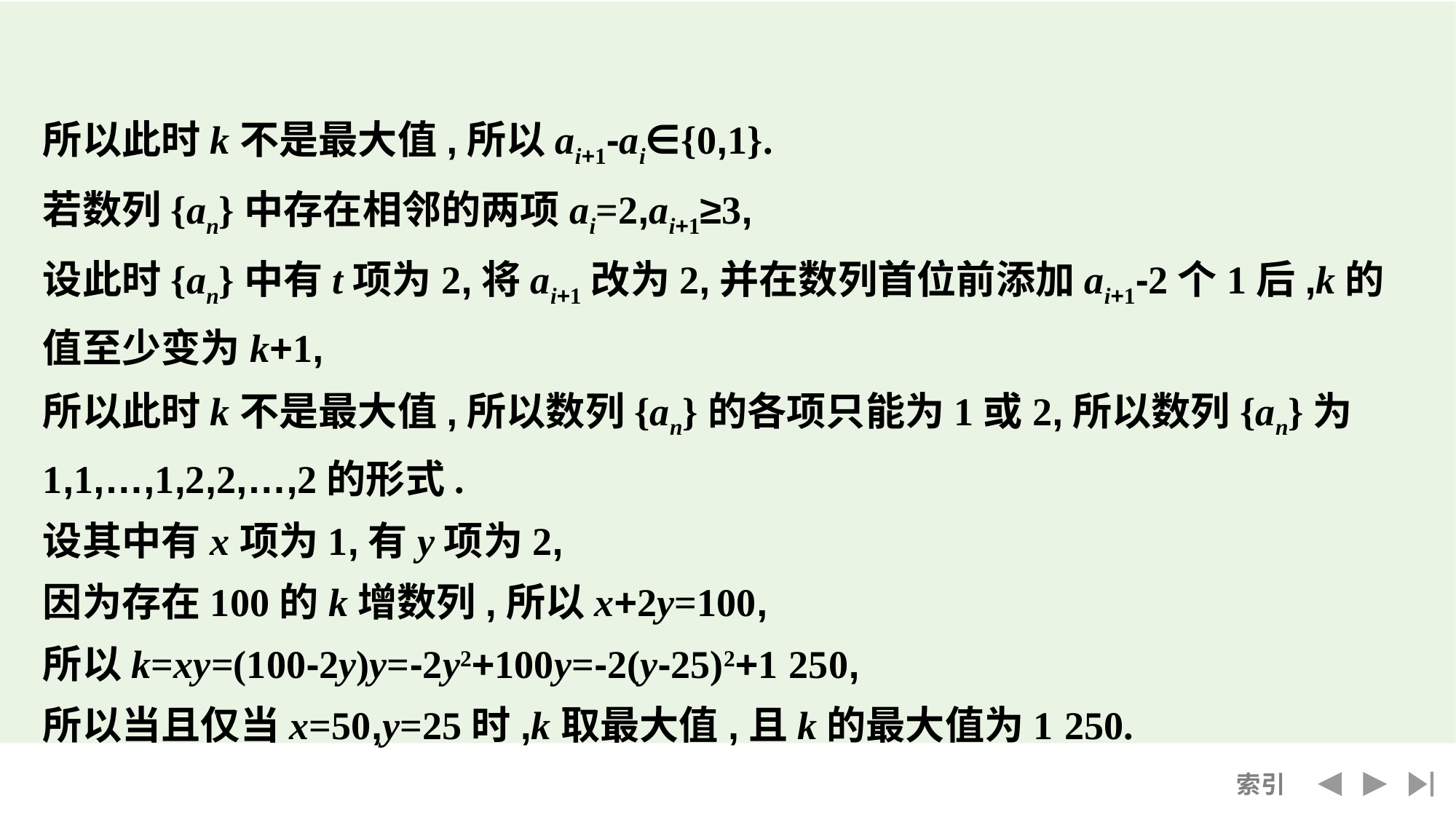

所以此时k不是最大值,所以ai+1-ai∈{0,1}.
若数列{an}中存在相邻的两项ai=2,ai+1≥3,
设此时{an}中有t项为2,将ai+1改为2,并在数列首位前添加ai+1-2个1后,k的值至少变为k+1,
所以此时k不是最大值,所以数列{an}的各项只能为1或2,所以数列{an}为1,1,…,1,2,2,…,2的形式.
设其中有x项为1,有y项为2,
因为存在100的k增数列,所以x+2y=100,
所以k=xy=(100-2y)y=-2y2+100y=-2(y-25)2+1 250,
所以当且仅当x=50,y=25时,k取最大值,且k的最大值为1 250.